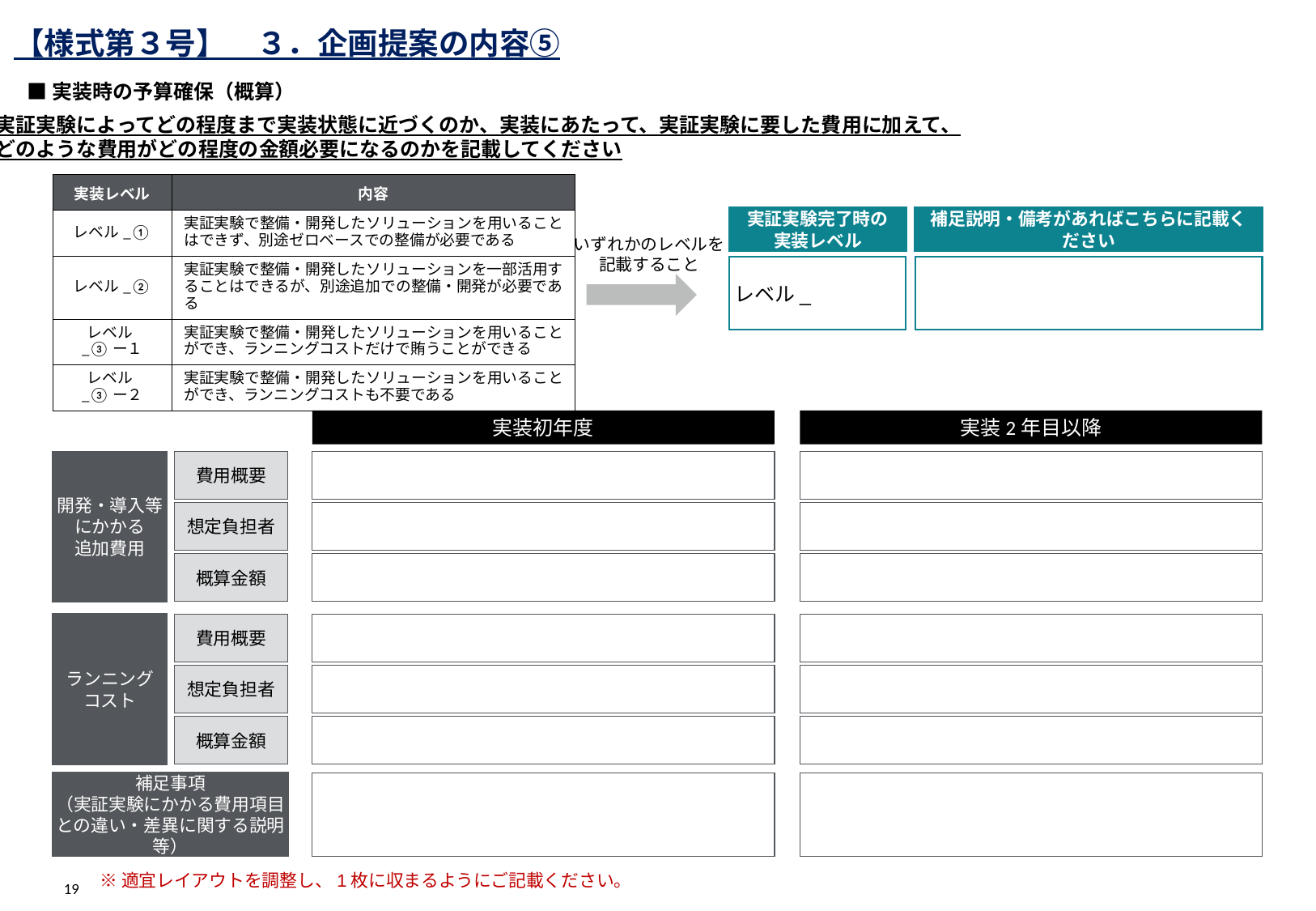

【様式第３号】　３．企画提案の内容⑤
■実装時の予算確保（概算）
実証実験によってどの程度まで実装状態に近づくのか、実装にあたって、実証実験に要した費用に加えて、
どのような費用がどの程度の金額必要になるのかを記載してください
| 実装レベル | 内容 |
| --- | --- |
| レベル\_① | 実証実験で整備・開発したソリューションを用いることはできず、別途ゼロベースでの整備が必要である |
| レベル\_② | 実証実験で整備・開発したソリューションを一部活用することはできるが、別途追加での整備・開発が必要である |
| レベル\_③ー１ | 実証実験で整備・開発したソリューションを用いることができ、ランニングコストだけで賄うことができる |
| レベル\_③ー２ | 実証実験で整備・開発したソリューションを用いることができ、ランニングコストも不要である |
実証実験完了時の
実装レベル
補足説明・備考があればこちらに記載ください
いずれかのレベルを
記載すること
レベル_

実装初年度
実装2年目以降
開発・導入等
にかかる
追加費用
費用概要

想定負担者
概算金額

ランニング
コスト
費用概要

想定負担者
概算金額

補足事項
（実証実験にかかる費用項目
との違い・差異に関する説明等）
※適宜レイアウトを調整し、1枚に収まるようにご記載ください。
19